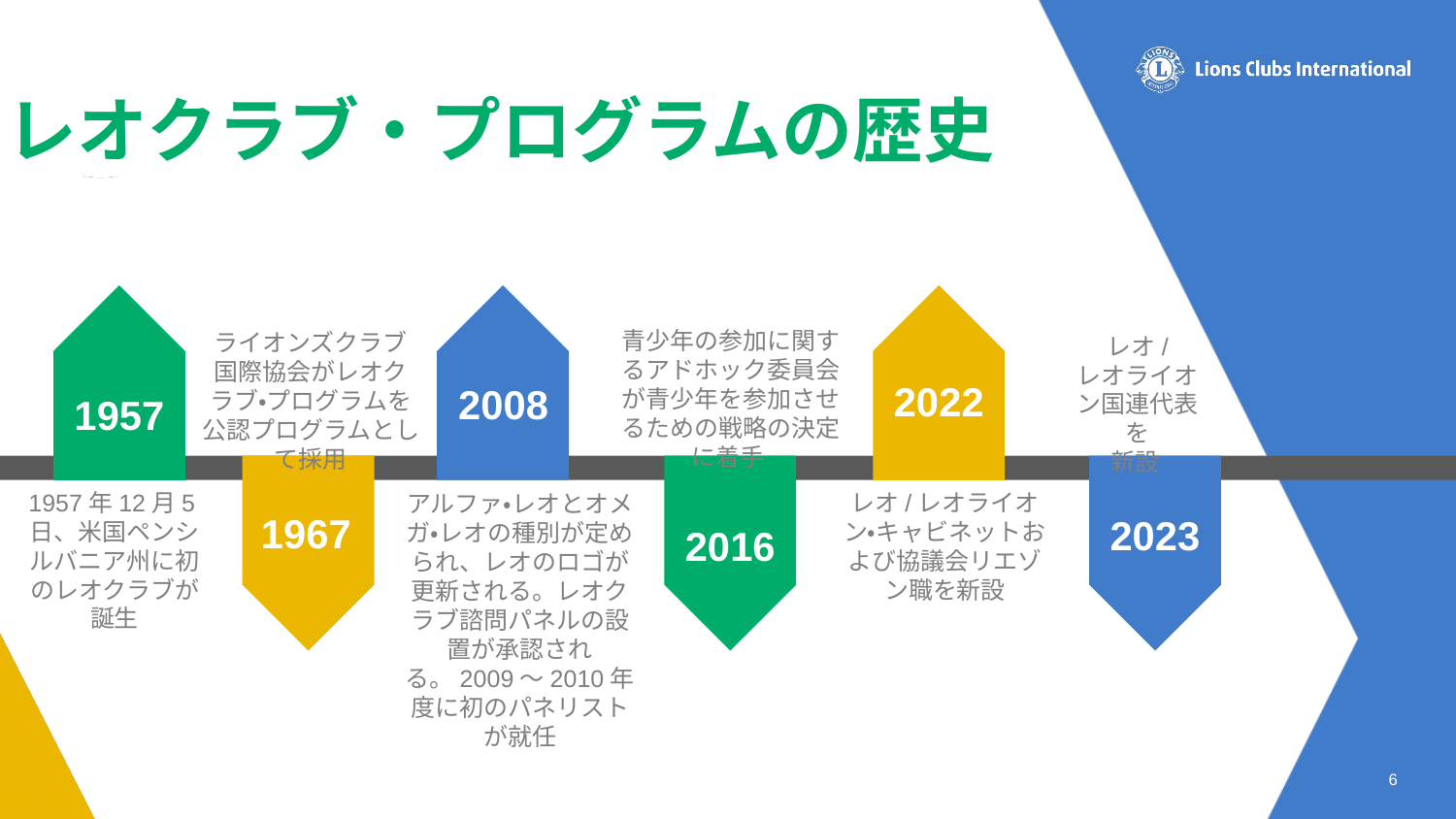

# レオクラブ・プログラムの歴史

青少年の参加に関するアドホック委員会が青少年を参加させるための戦略の決定に着手
ライオンズクラブ国際協会がレオクラブ・プログラムを公認プログラムとして採用
レオ/
レオライオン国連代表を
新設

2022
2008
1957

1957年12月5日、米国ペンシルバニア州に初のレオクラブが誕生
レオ/レオライオン・キャビネットおよび協議会リエゾン職を新設
アルファ・レオとオメガ・レオの種別が定められ、レオのロゴが更新される。レオクラブ諮問パネルの設置が承認される。2009～2010年度に初のパネリストが就任

1967
2023
2014
2016